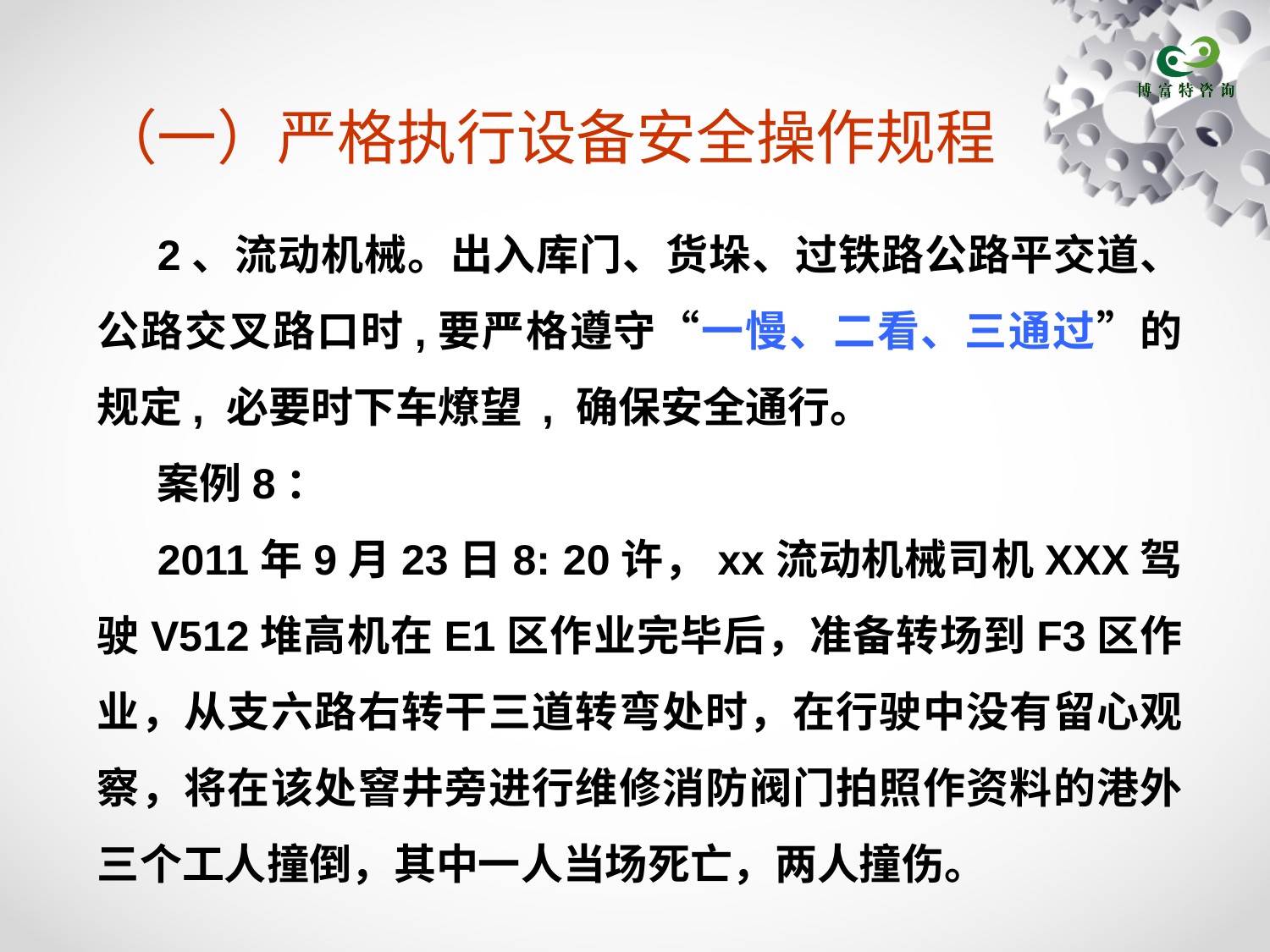

# （一）严格执行设备安全操作规程
2、流动机械。出入库门、货垛、过铁路公路平交道、公路交叉路口时,要严格遵守“一慢、二看、三通过”的规定, 必要时下车燎望 , 确保安全通行。
案例8：
2011年9月23日8: 20许，xx流动机械司机XXX驾驶V512堆高机在E1区作业完毕后，准备转场到F3区作业，从支六路右转干三道转弯处时，在行驶中没有留心观察，将在该处窨井旁进行维修消防阀门拍照作资料的港外三个工人撞倒，其中一人当场死亡，两人撞伤。